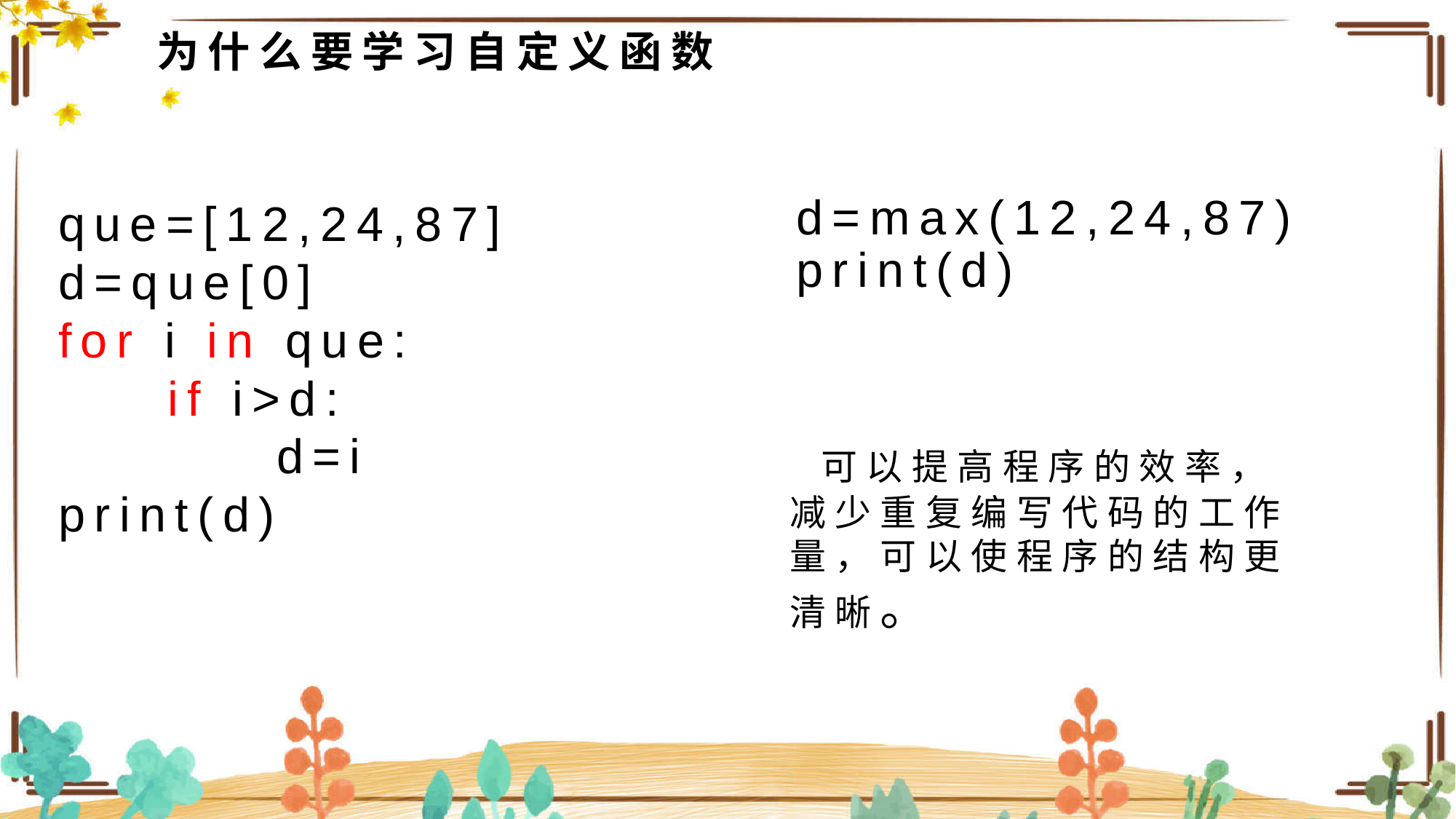

# 为什么要学习自定义函数
que=[12,24,87]
d=que[0]
for i in que:
	if i>d:
		d=i
print(d)

d=max(12,24,87)
print(d)

 可以提高程序的效率，减少重复编写代码的工作量，可以使程序的结构更清晰。